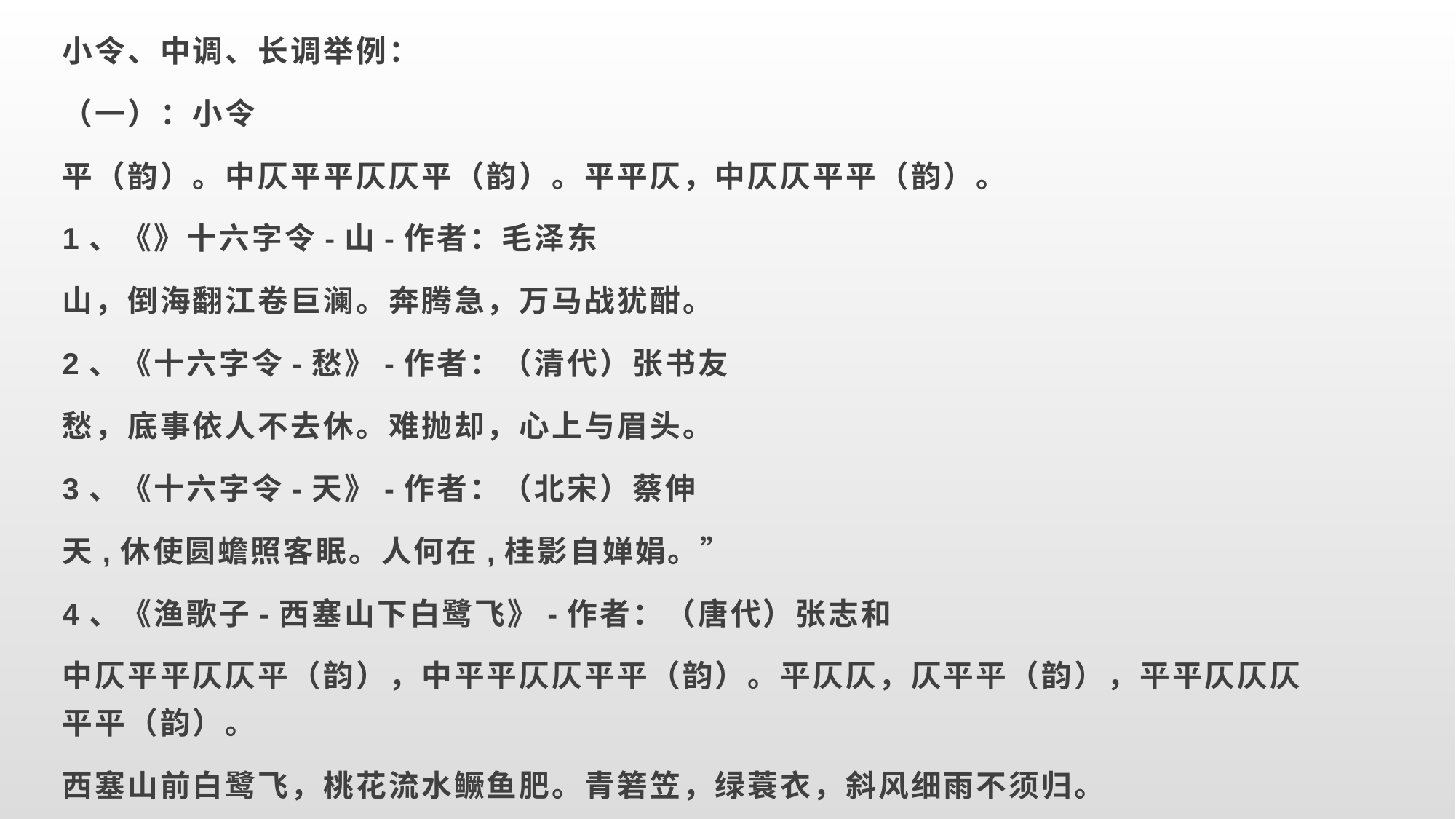

小令、中调、长调举例：
（一）：小令
平（韵）。中仄平平仄仄平（韵）。平平仄，中仄仄平平（韵）。
1、《》十六字令-山-作者：毛泽东
山，倒海翻江卷巨澜。奔腾急，万马战犹酣。
2、《十六字令-愁》-作者：（清代）张书友
愁，底事依人不去休。难抛却，心上与眉头。
3、《十六字令-天》-作者：（北宋）蔡伸
天,休使圆蟾照客眠。人何在,桂影自婵娟。”
4、《渔歌子-西塞山下白鹭飞》-作者：（唐代）张志和
中仄平平仄仄平（韵），中平平仄仄平平（韵）。平仄仄，仄平平（韵），平平仄仄仄平平（韵）。
西塞山前白鹭飞，桃花流水鳜鱼肥。青箬笠，绿蓑衣，斜风细雨不须归。